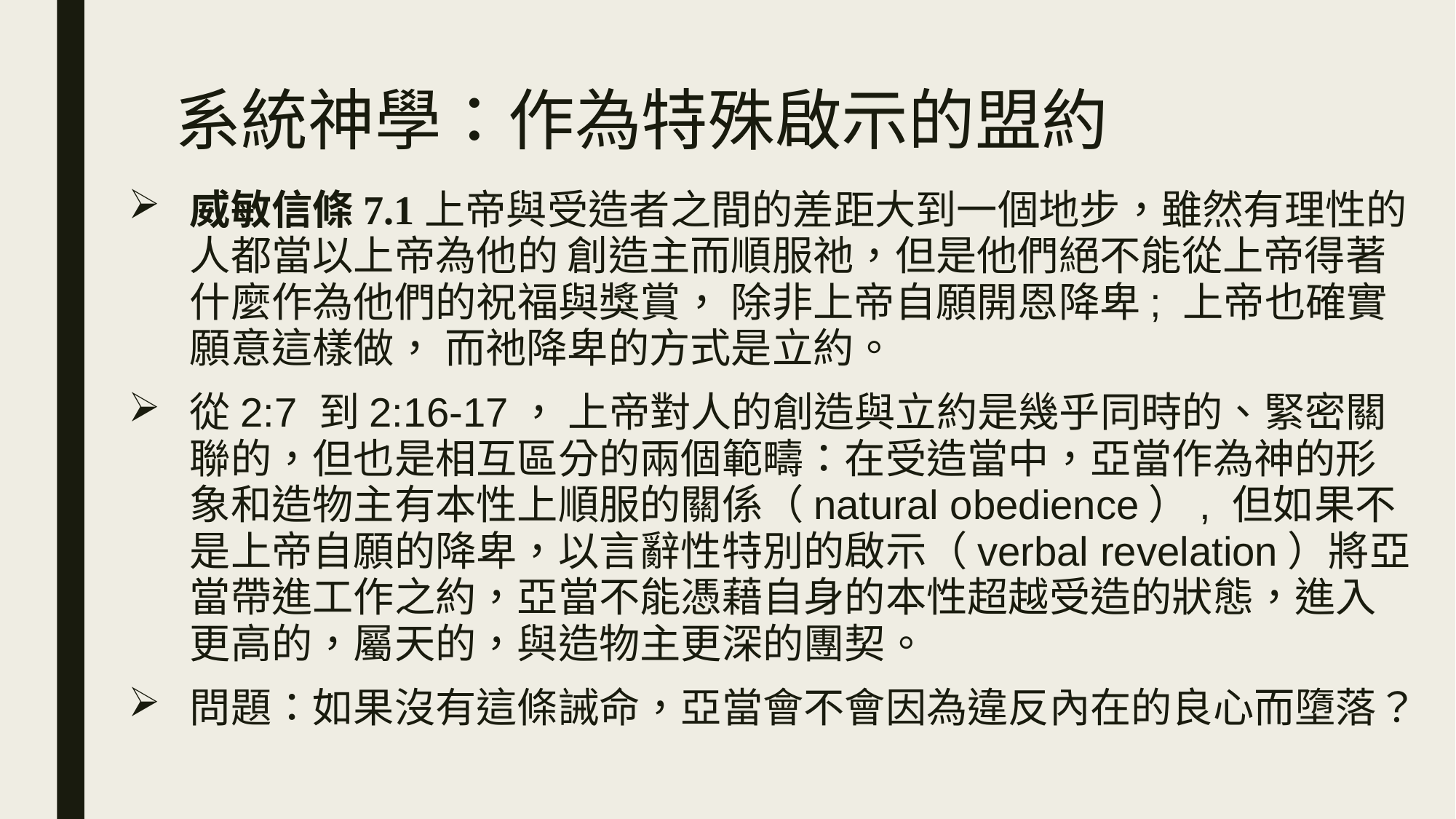

# 系統神學：作為特殊啟示的盟約
威敏信條7.1上帝與受造者之間的差距大到一個地步，雖然有理性的人都當以上帝為他的 創造主而順服祂，但是他們絕不能從上帝得著什麼作為他們的祝福與獎賞， 除非上帝自願開恩降卑; 上帝也確實願意這樣做， 而祂降卑的方式是立約。
從2:7 到2:16-17， 上帝對人的創造與立約是幾乎同時的、緊密關聯的，但也是相互區分的兩個範疇：在受造當中，亞當作為神的形象和造物主有本性上順服的關係（natural obedience）, 但如果不是上帝自願的降卑，以言辭性特別的啟示（verbal revelation）將亞當帶進工作之約，亞當不能憑藉自身的本性超越受造的狀態，進入更高的，屬天的，與造物主更深的團契。
問題：如果沒有這條誡命，亞當會不會因為違反內在的良心而墮落？